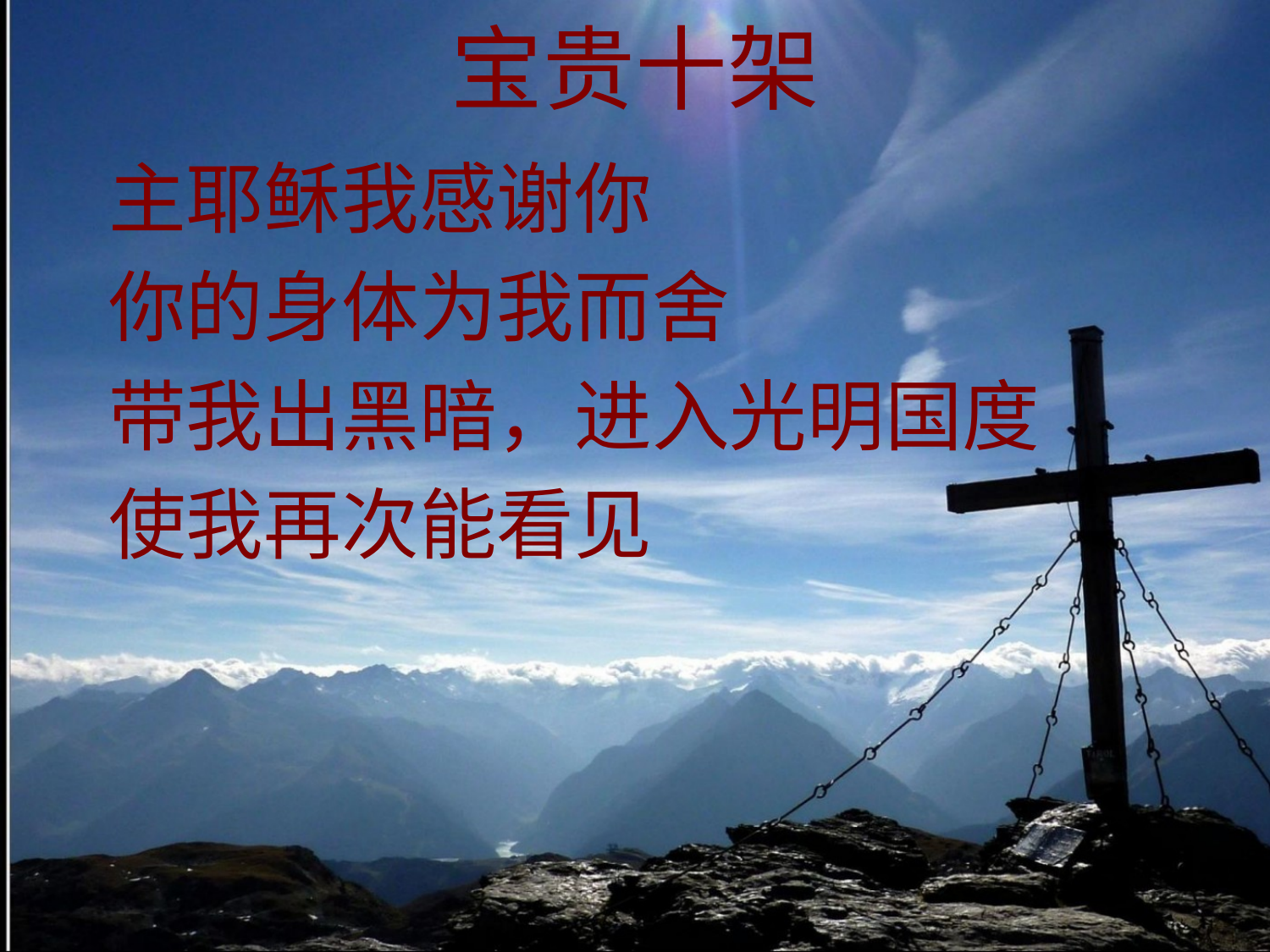

# 宝贵十架
主耶稣我感谢你
你的身体为我而舍
带我出黑暗，进入光明国度
使我再次能看见